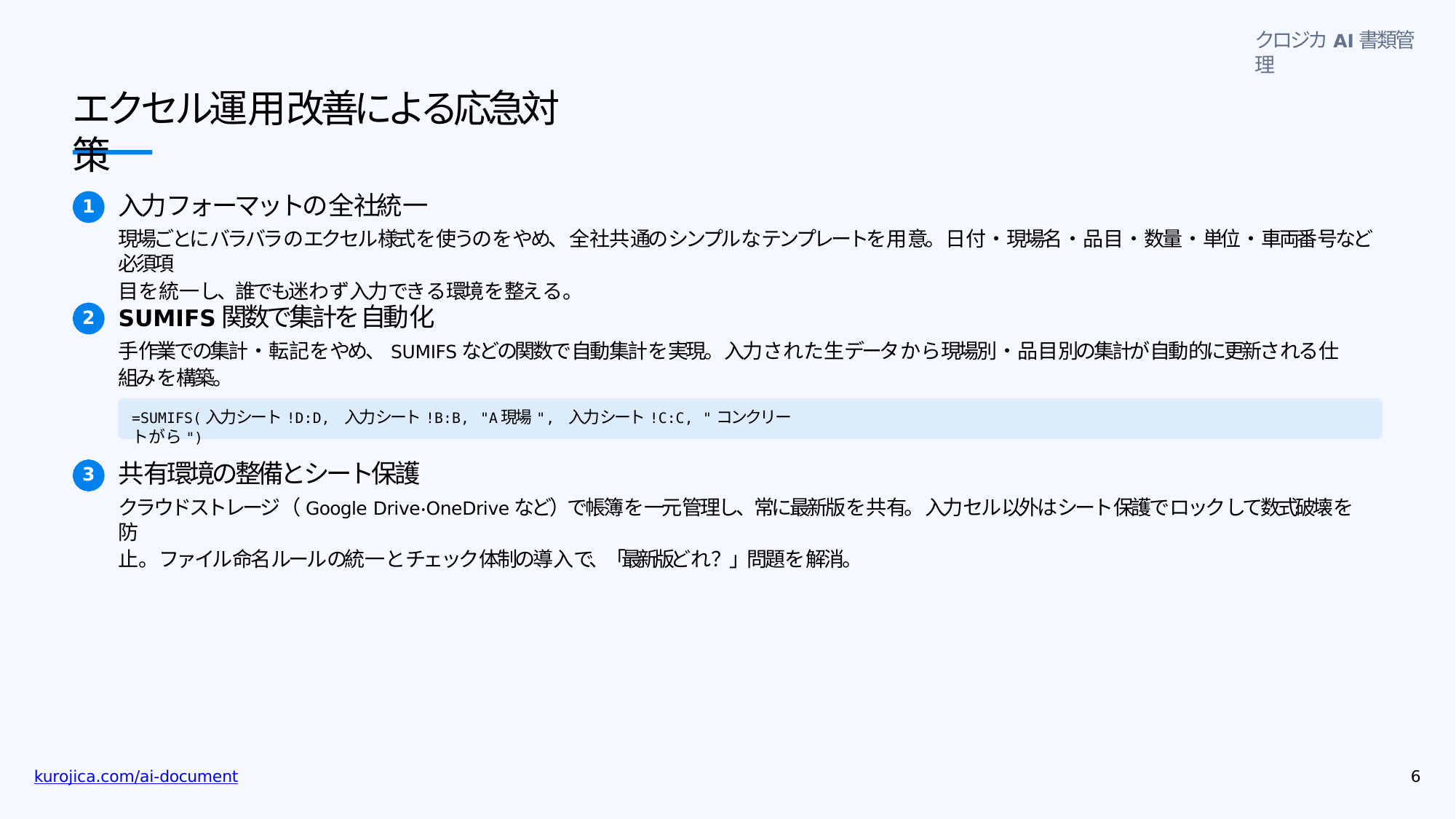

クロジカAI書類管理
# エクセル運⽤改善による応急対策
⼊⼒フォーマットの全社統⼀
現場ごとにバラバラのエクセル様式を使うのをやめ、全社共通のシンプルなテンプレートを⽤意。⽇付‧現場名‧品⽬‧数量‧単位‧⾞両番号など必須項
⽬を統⼀し、誰でも迷わず⼊⼒できる環境を整える。

1
SUMIFS関数で集計を⾃動化
⼿作業での集計‧転記をやめ、SUMIFSなどの関数で⾃動集計を実現。⼊⼒された⽣データから現場別‧品⽬別の集計が⾃動的に更新される仕組みを構築。

2

=SUMIFS(⼊⼒シート!D:D, ⼊⼒シート!B:B, "A現場", ⼊⼒シート!C:C, "コンクリートがら")
共有環境の整備とシート保護
クラウドストレージ（Google Drive‧OneDriveなど）で帳簿を⼀元管理し、常に最新版を共有。⼊⼒セル以外はシート保護でロックして数式破壊を防
⽌。ファイル命名ルールの統⼀とチェック体制の導⼊で、「最新版どれ？」問題を解消。

3
kurojica.com/ai-document
6